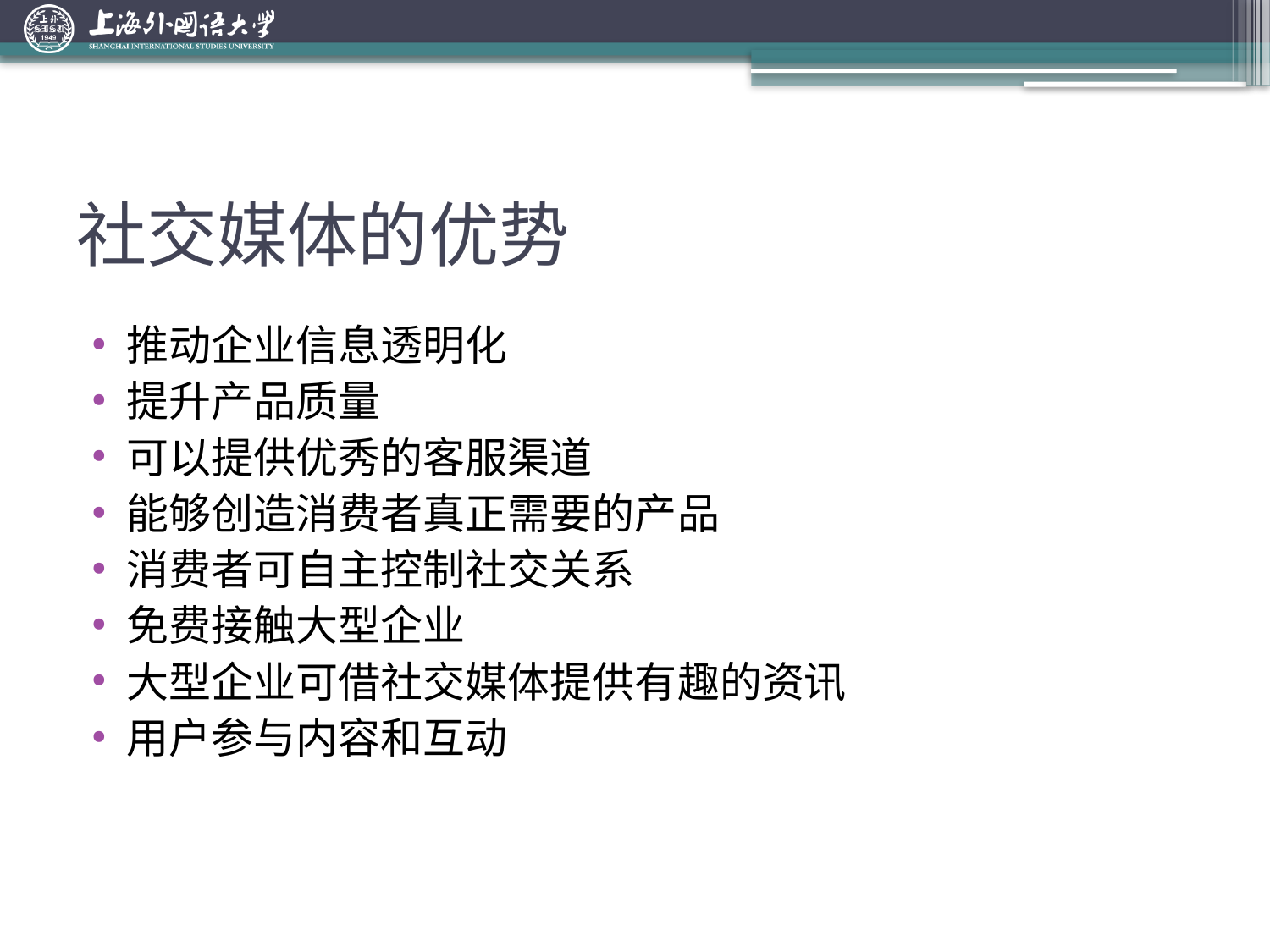

社交媒体的优势
推动企业信息透明化
提升产品质量
可以提供优秀的客服渠道
能够创造消费者真正需要的产品
消费者可自主控制社交关系
免费接触大型企业
大型企业可借社交媒体提供有趣的资讯
用户参与内容和互动